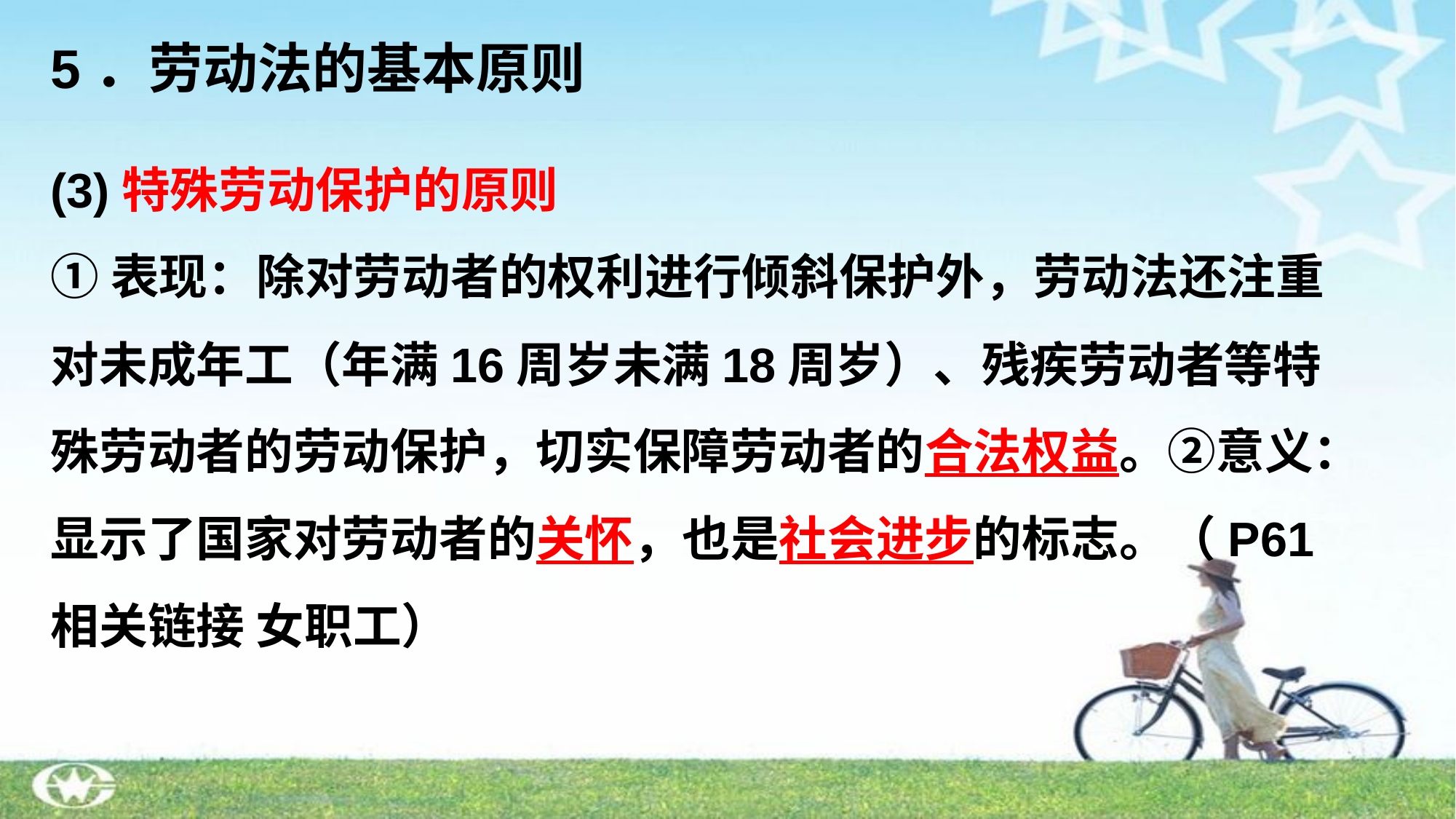

5．劳动法的基本原则
(3)特殊劳动保护的原则
①表现：除对劳动者的权利进行倾斜保护外，劳动法还注重对未成年工（年满16周岁未满18周岁）、残疾劳动者等特殊劳动者的劳动保护，切实保障劳动者的合法权益。②意义：显示了国家对劳动者的关怀，也是社会进步的标志。（P61相关链接 女职工）